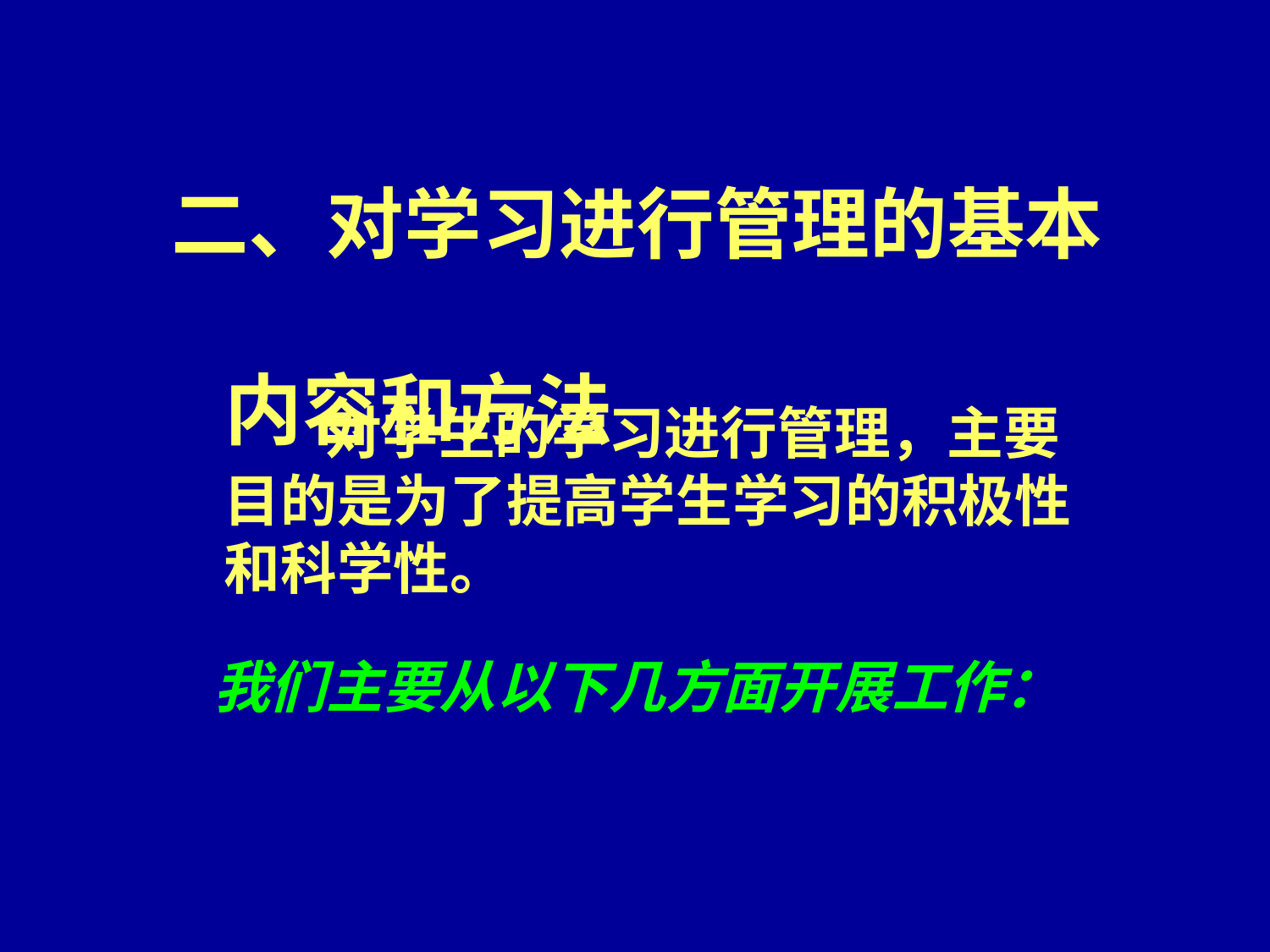

二、对学习进行管理的基本
  内容和方法
        对学生的学习进行管理，主要目的是为了提高学生学习的积极性和科学性。
我们主要从以下几方面开展工作：